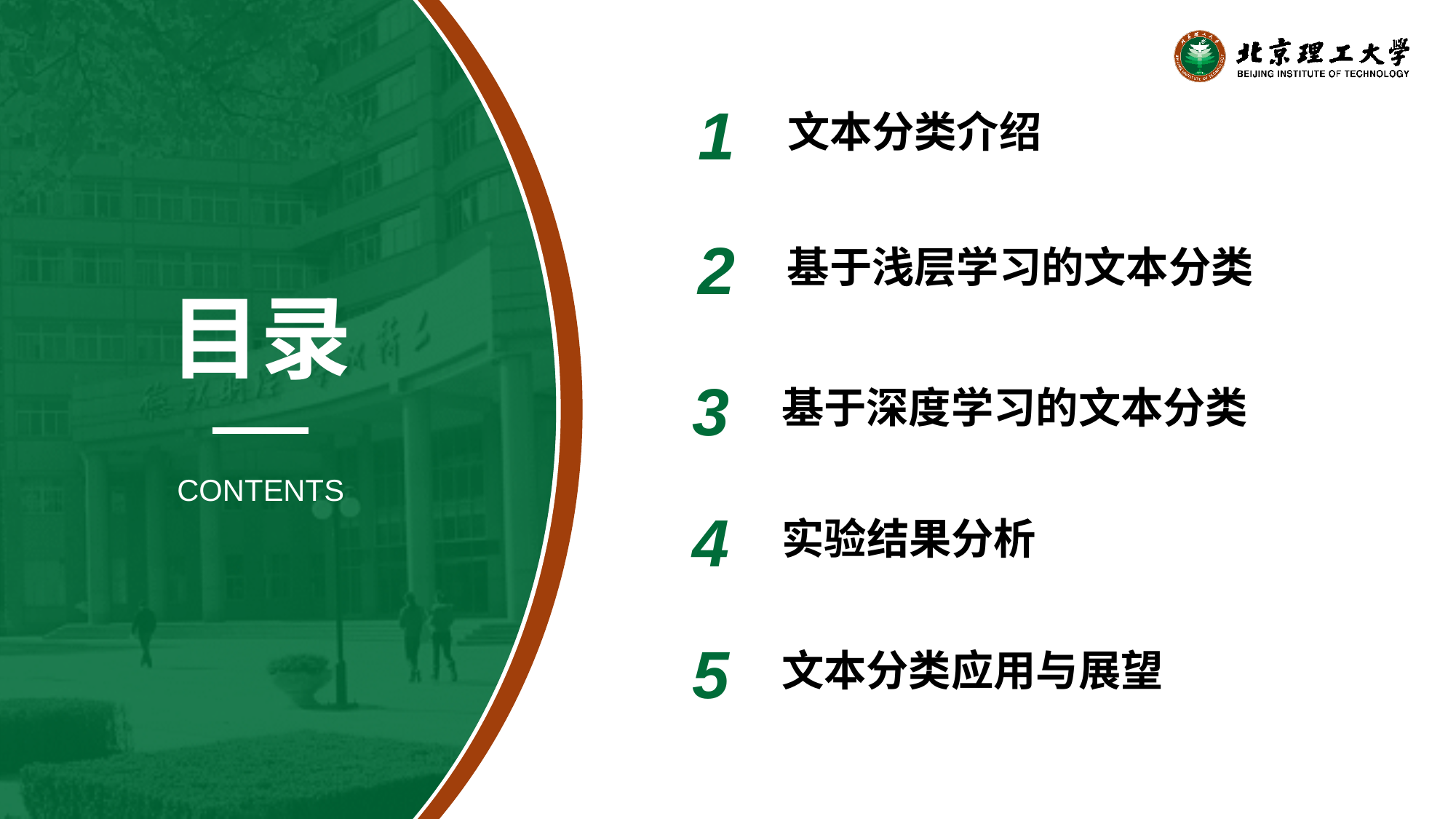

1
文本分类介绍
2
基于浅层学习的文本分类
目录
3
基于深度学习的文本分类
CONTENTS
4
实验结果分析
5
文本分类应用与展望